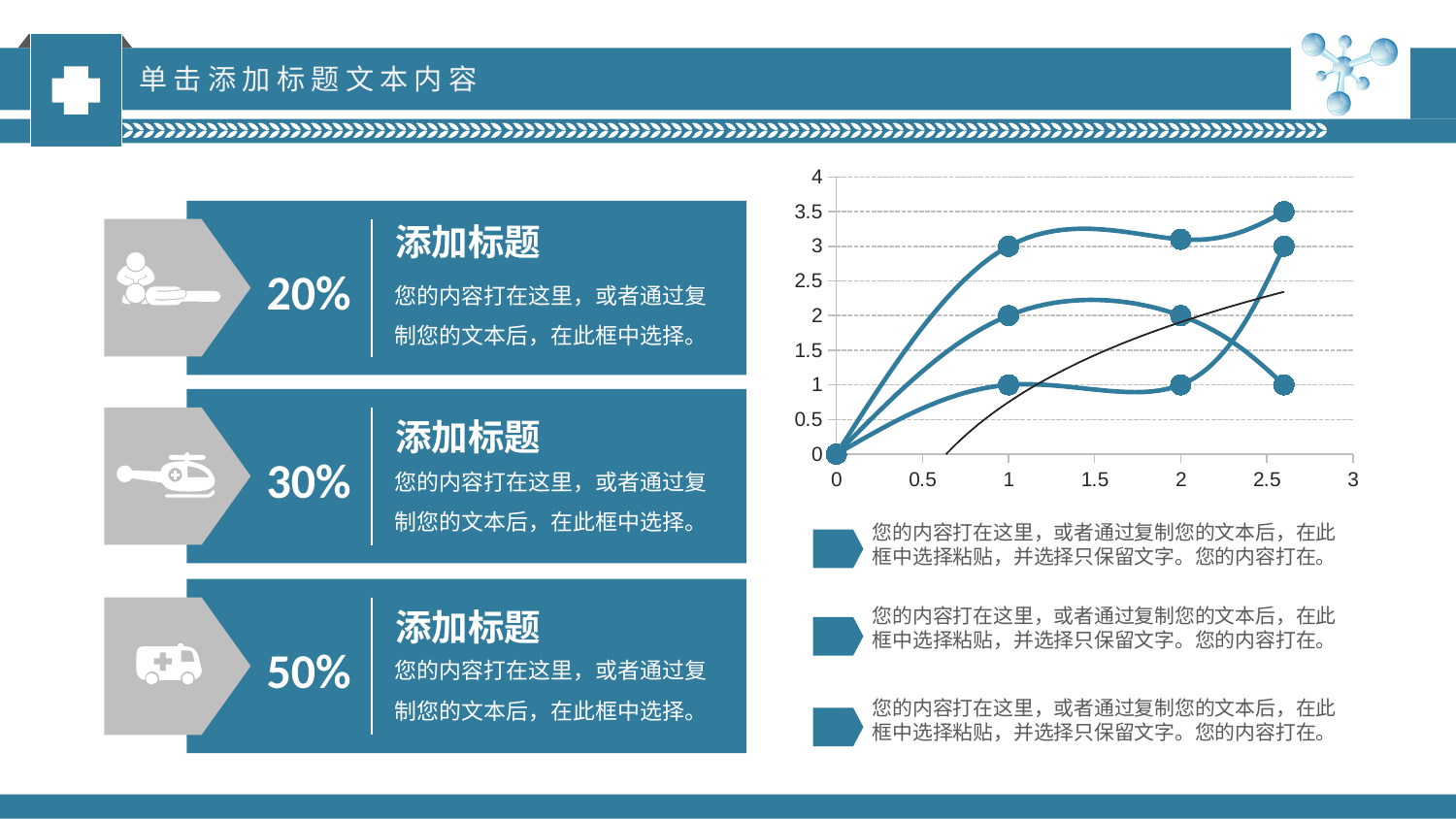

单击添加标题文本内容

### Chart

| Category | Y-Values | Column1 | Column2 | Column3 |
|---|---|---|---|---|

添加标题
您的内容打在这里，或者通过复制您的文本后，在此框中选择。
20%

添加标题
您的内容打在这里，或者通过复制您的文本后，在此框中选择。
30%
您的内容打在这里，或者通过复制您的文本后，在此框中选择粘贴，并选择只保留文字。您的内容打在。

您的内容打在这里，或者通过复制您的文本后，在此框中选择粘贴，并选择只保留文字。您的内容打在。

添加标题
您的内容打在这里，或者通过复制您的文本后，在此框中选择。

50%
您的内容打在这里，或者通过复制您的文本后，在此框中选择粘贴，并选择只保留文字。您的内容打在。